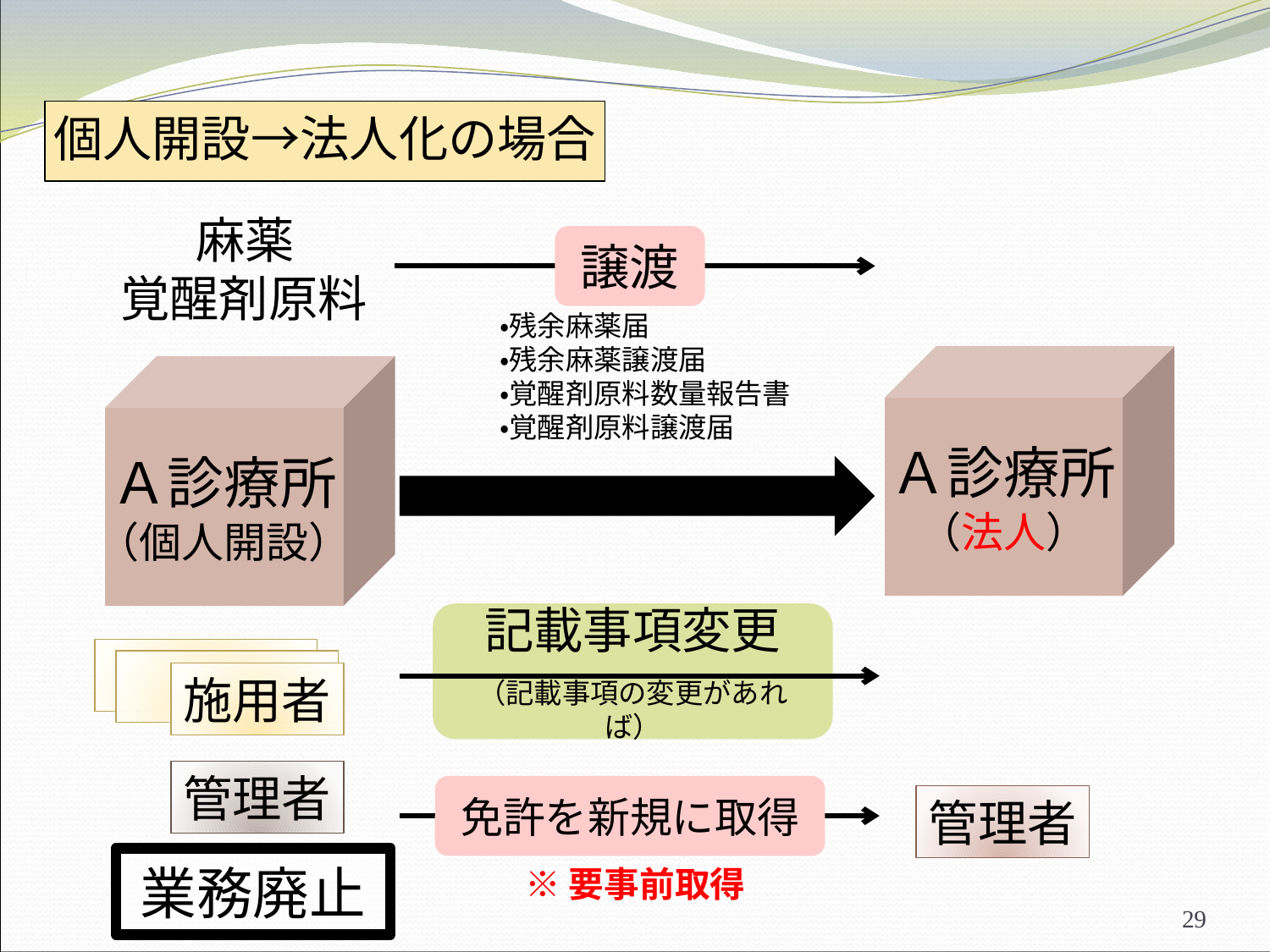

# 個人開設→法人化の場合
麻薬
譲渡
覚醒剤原料
・残余麻薬届
・残余麻薬譲渡届
・覚醒剤原料数量報告書
・覚醒剤原料譲渡届
Ａ診療所
（法人）
Ａ診療所
（個人開設）

記載事項変更

（記載事項の変更があれば）

施用者
管理者
免許を新規に取得
※要事前取得
管理者
業務廃止
29